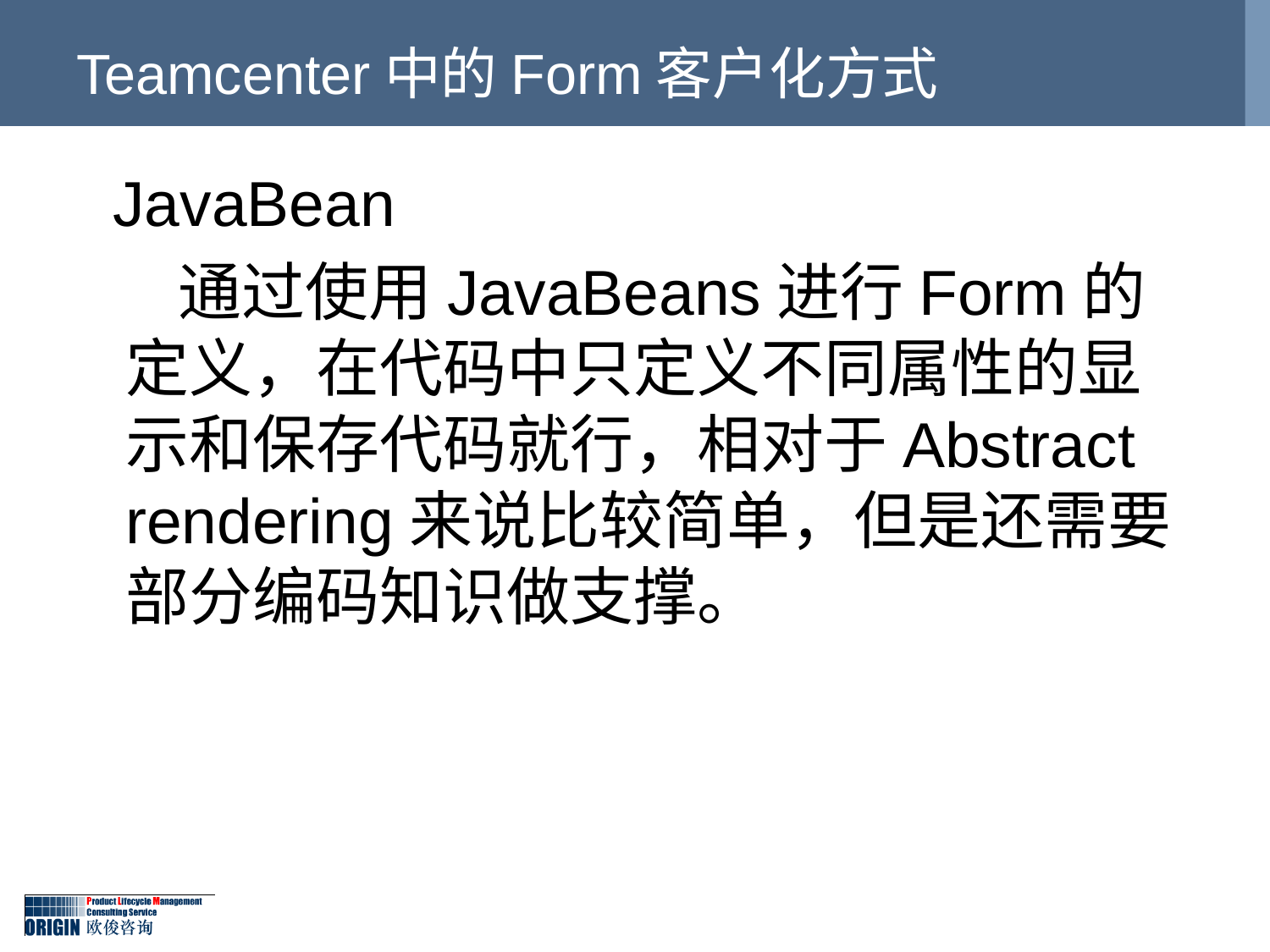

# Teamcenter中的Form客户化方式
  JavaBean
      通过使用JavaBeans进行Form的定义，在代码中只定义不同属性的显示和保存代码就行，相对于Abstract rendering来说比较简单，但是还需要部分编码知识做支撑。